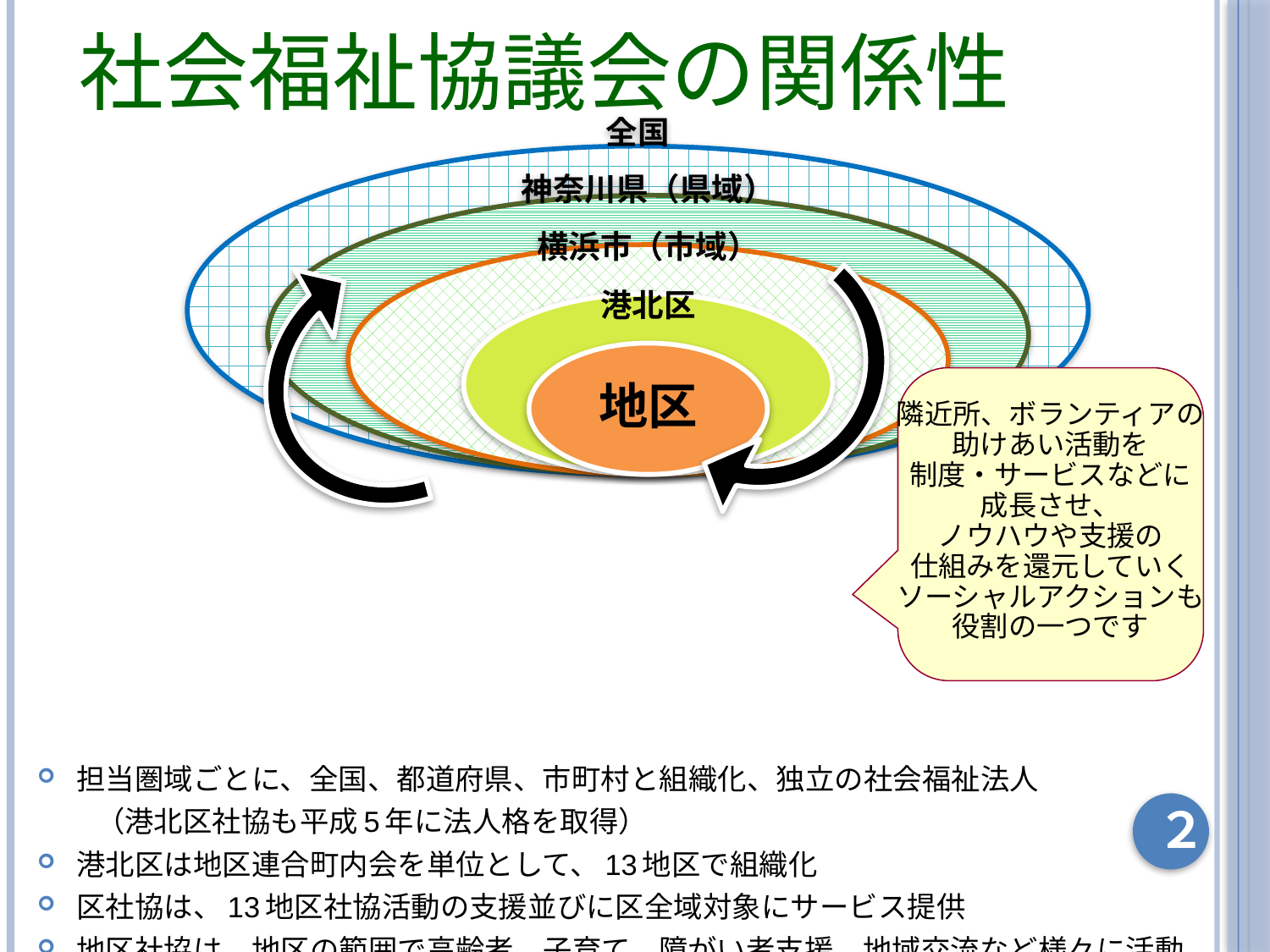

# 社会福祉協議会の関係性
全国
神奈川県（県域）
横浜市（市域）
港北区
地区

隣近所、ボランティアの
助けあい活動を
制度・サービスなどに
成長させ、
ノウハウや支援の
仕組みを還元していく
ソーシャルアクションも
役割の一つです
担当圏域ごとに、全国、都道府県、市町村と組織化、独立の社会福祉法人
　　（港北区社協も平成5年に法人格を取得）
港北区は地区連合町内会を単位として、13地区で組織化
区社協は、13地区社協活動の支援並びに区全域対象にサービス提供
地区社協は、地区の範囲で高齢者、子育て、障がい者支援、地域交流など様々に活動

２
3